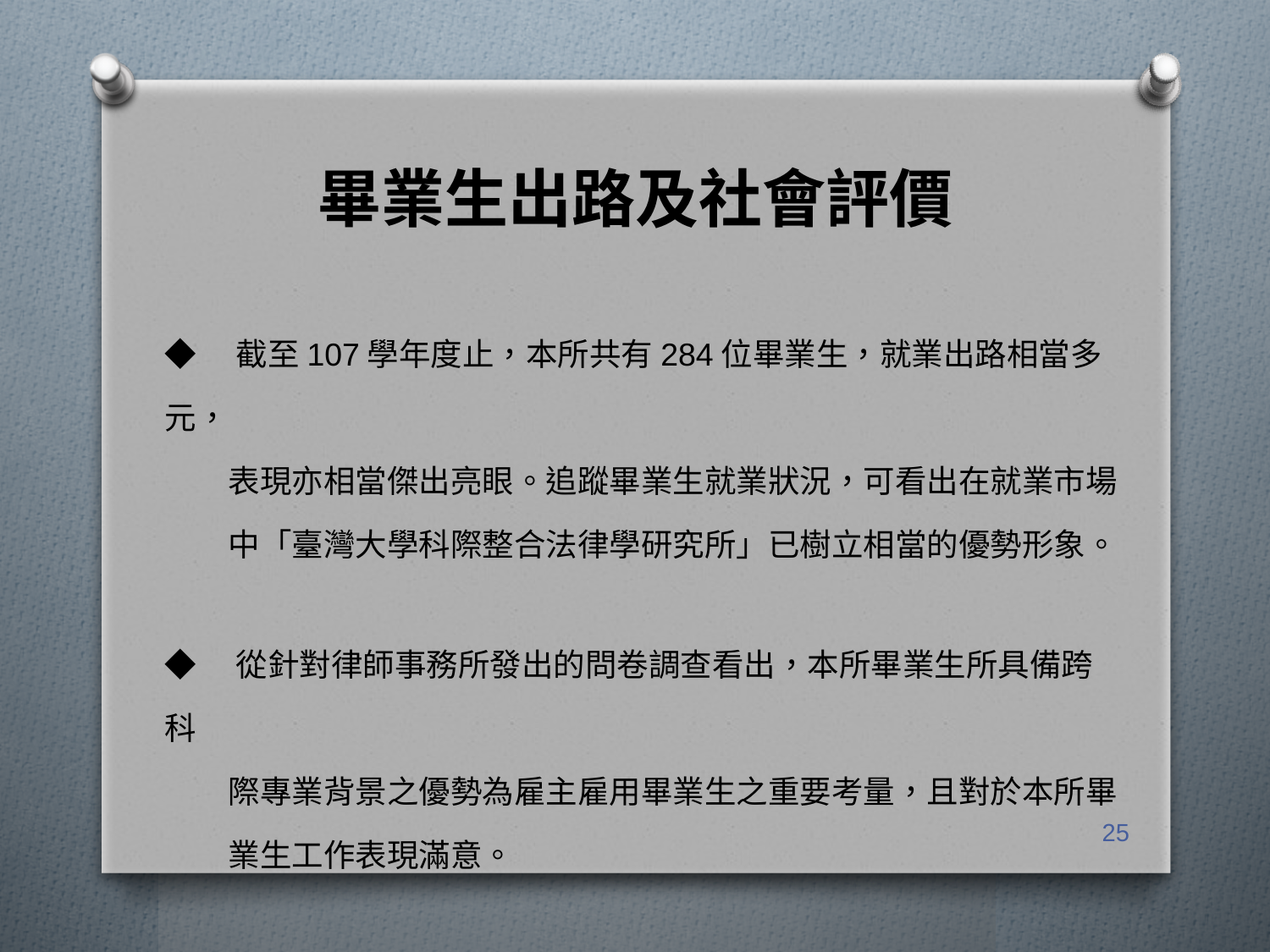

# 畢業生出路及社會評價

◆　截至107學年度止，本所共有284位畢業生，就業出路相當多元，
　　表現亦相當傑出亮眼。追蹤畢業生就業狀況，可看出在就業市場
　　中「臺灣大學科際整合法律學研究所」已樹立相當的優勢形象。

◆　從針對律師事務所發出的問卷調查看出，本所畢業生所具備跨科
　　際專業背景之優勢為雇主雇用畢業生之重要考量，且對於本所畢
　　業生工作表現滿意。

25